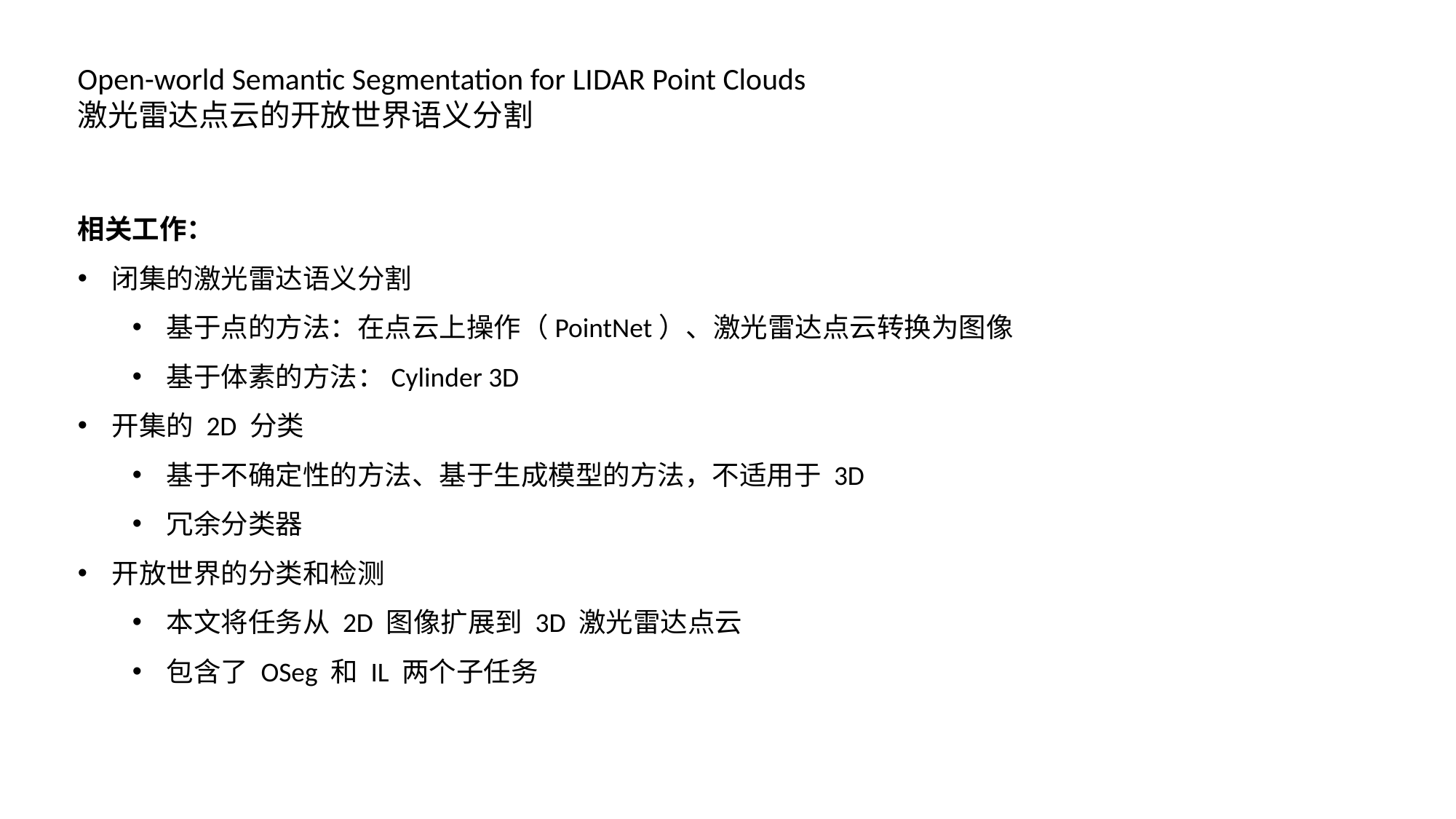

Open-world Semantic Segmentation for LIDAR Point Clouds
激光雷达点云的开放世界语义分割
相关工作：
闭集的激光雷达语义分割
基于点的方法：在点云上操作（PointNet）、激光雷达点云转换为图像
基于体素的方法：Cylinder 3D
开集的 2D 分类
基于不确定性的方法、基于生成模型的方法，不适用于 3D
冗余分类器
开放世界的分类和检测
本文将任务从 2D 图像扩展到 3D 激光雷达点云
包含了 OSeg 和 IL 两个子任务